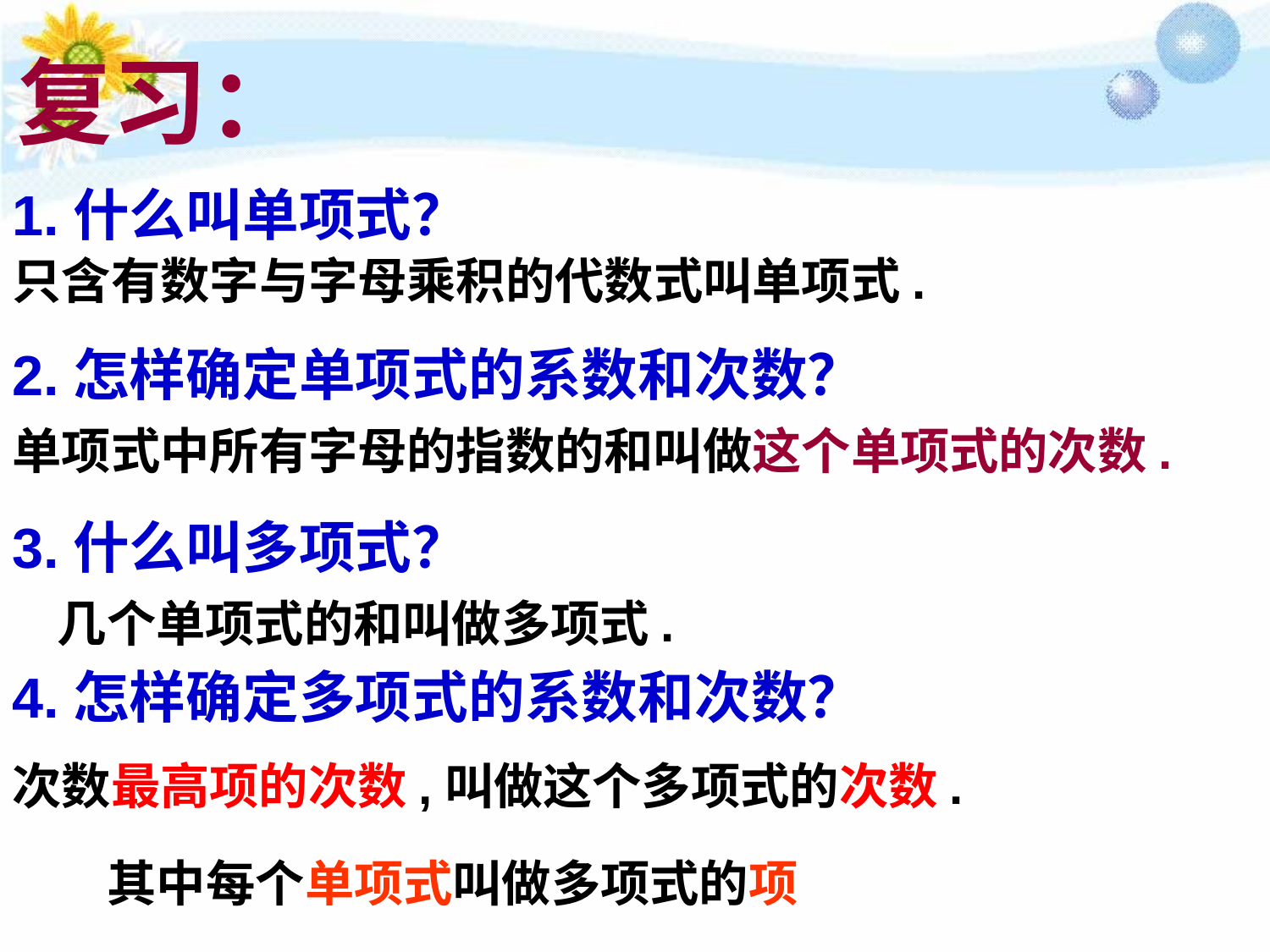

复习：
1.什么叫单项式？
只含有数字与字母乘积的代数式叫单项式.
2.怎样确定单项式的系数和次数？
单项式中所有字母的指数的和叫做这个单项式的次数.
3.什么叫多项式？
几个单项式的和叫做多项式.
4.怎样确定多项式的系数和次数？
次数最高项的次数,叫做这个多项式的次数.
其中每个单项式叫做多项式的项